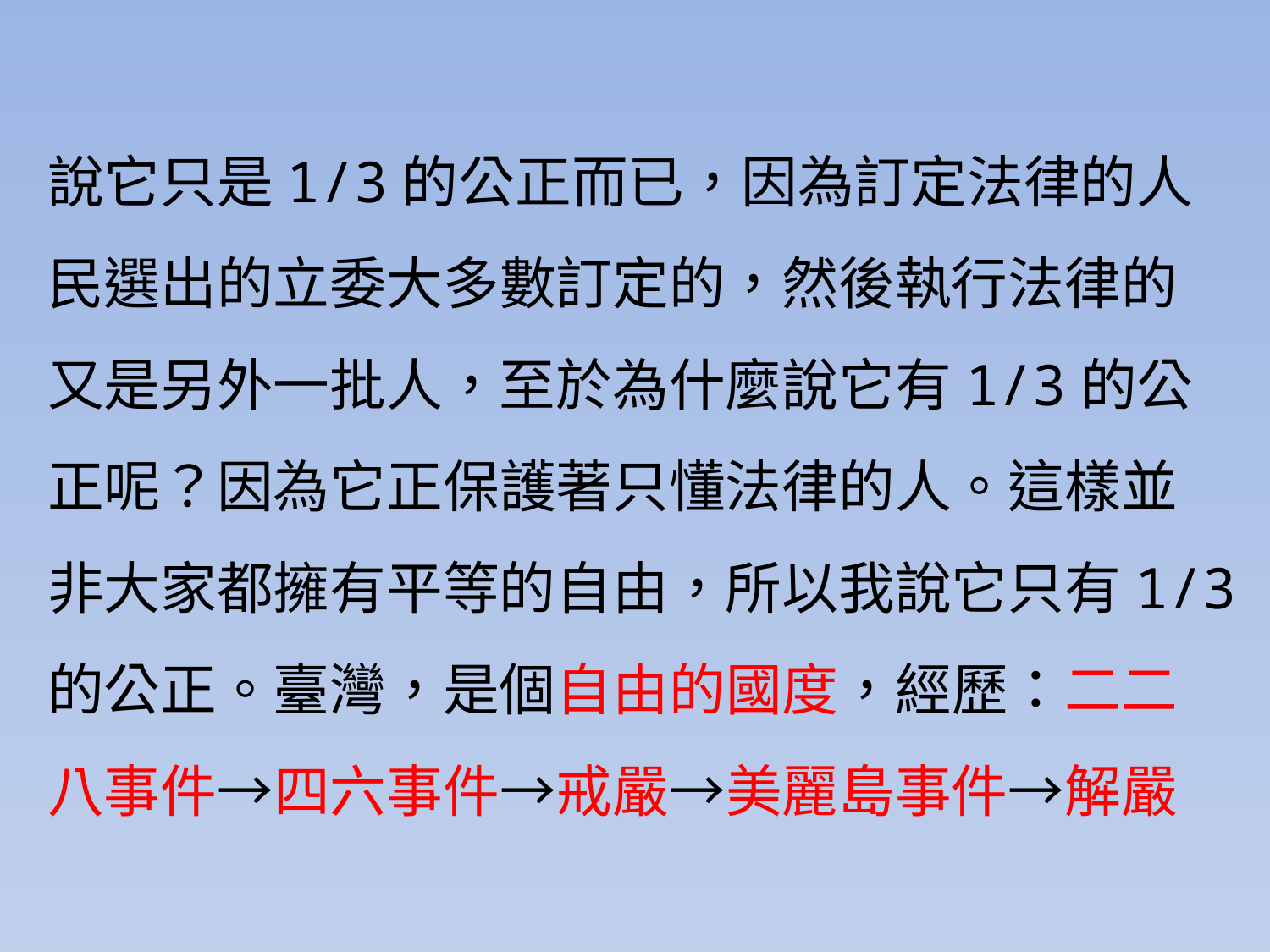

說它只是1/3的公正而已，因為訂定法律的人
民選出的立委大多數訂定的，然後執行法律的
又是另外一批人，至於為什麼說它有1/3的公
正呢？因為它正保護著只懂法律的人。這樣並
非大家都擁有平等的自由，所以我說它只有1/3
的公正。臺灣，是個自由的國度，經歷：二二
八事件→四六事件→戒嚴→美麗島事件→解嚴